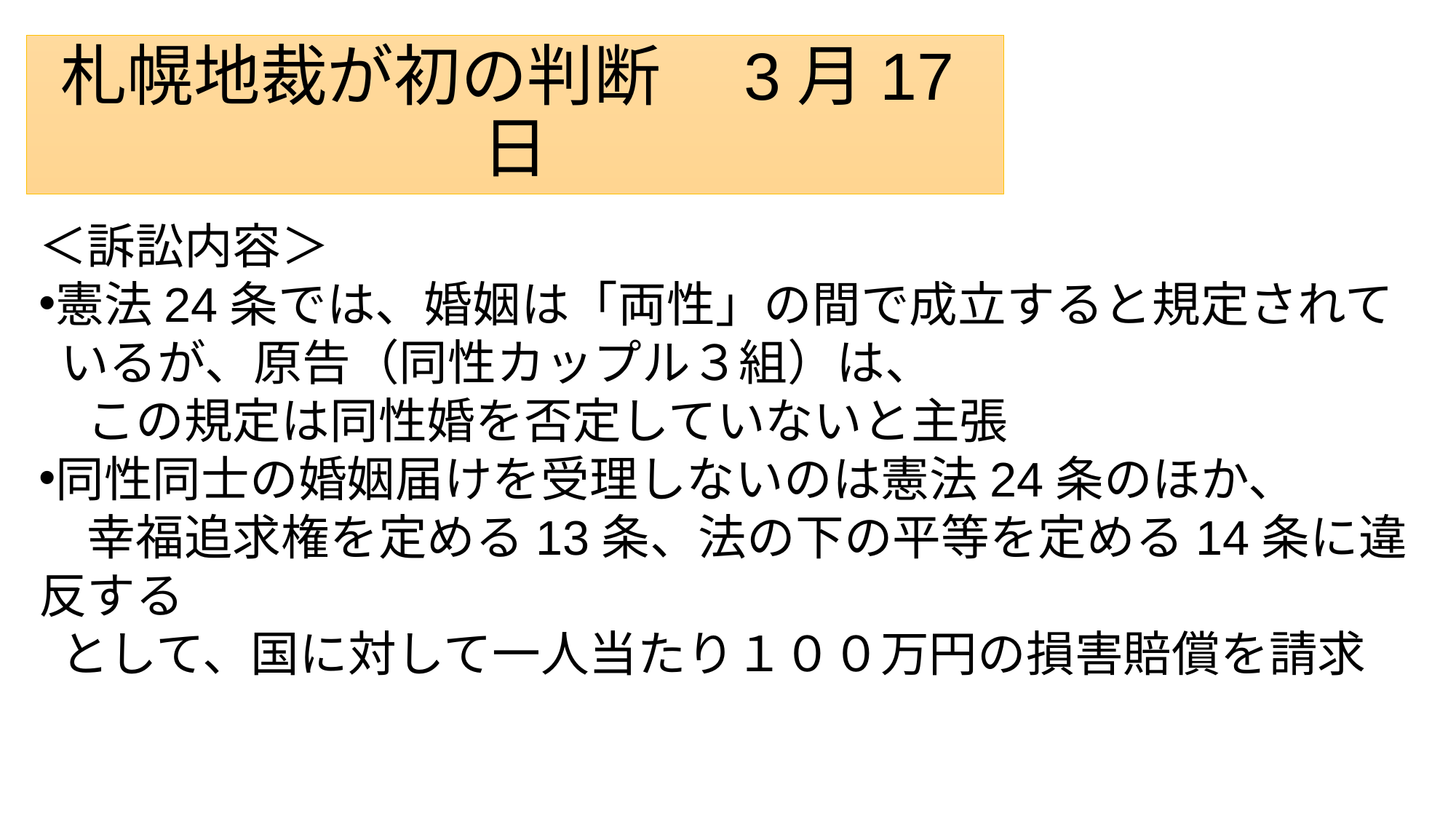

# 札幌地裁が初の判断　3月17日
＜訴訟内容＞
憲法24条では、婚姻は「両性」の間で成立すると規定されて
  いるが、原告（同性カップル３組）は、
　この規定は同性婚を否定していないと主張
同性同士の婚姻届けを受理しないのは憲法24条のほか、
　幸福追求権を定める13条、法の下の平等を定める14条に違反する
  として、国に対して一人当たり１００万円の損害賠償を請求